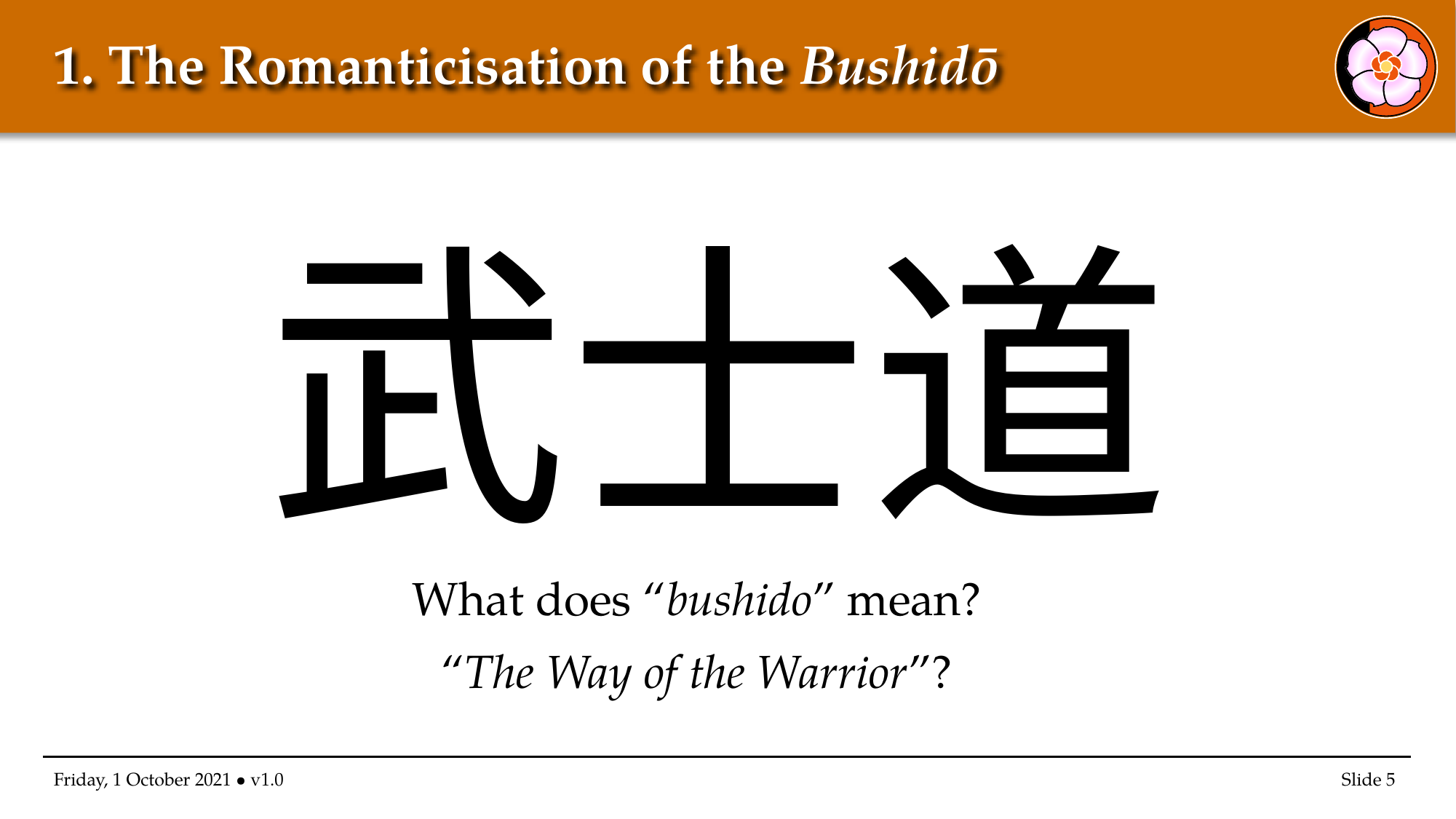

# 1. The Romanticisation of the Bushidō
武士道
What does “bushido” mean?
“The Way of the Warrior”?